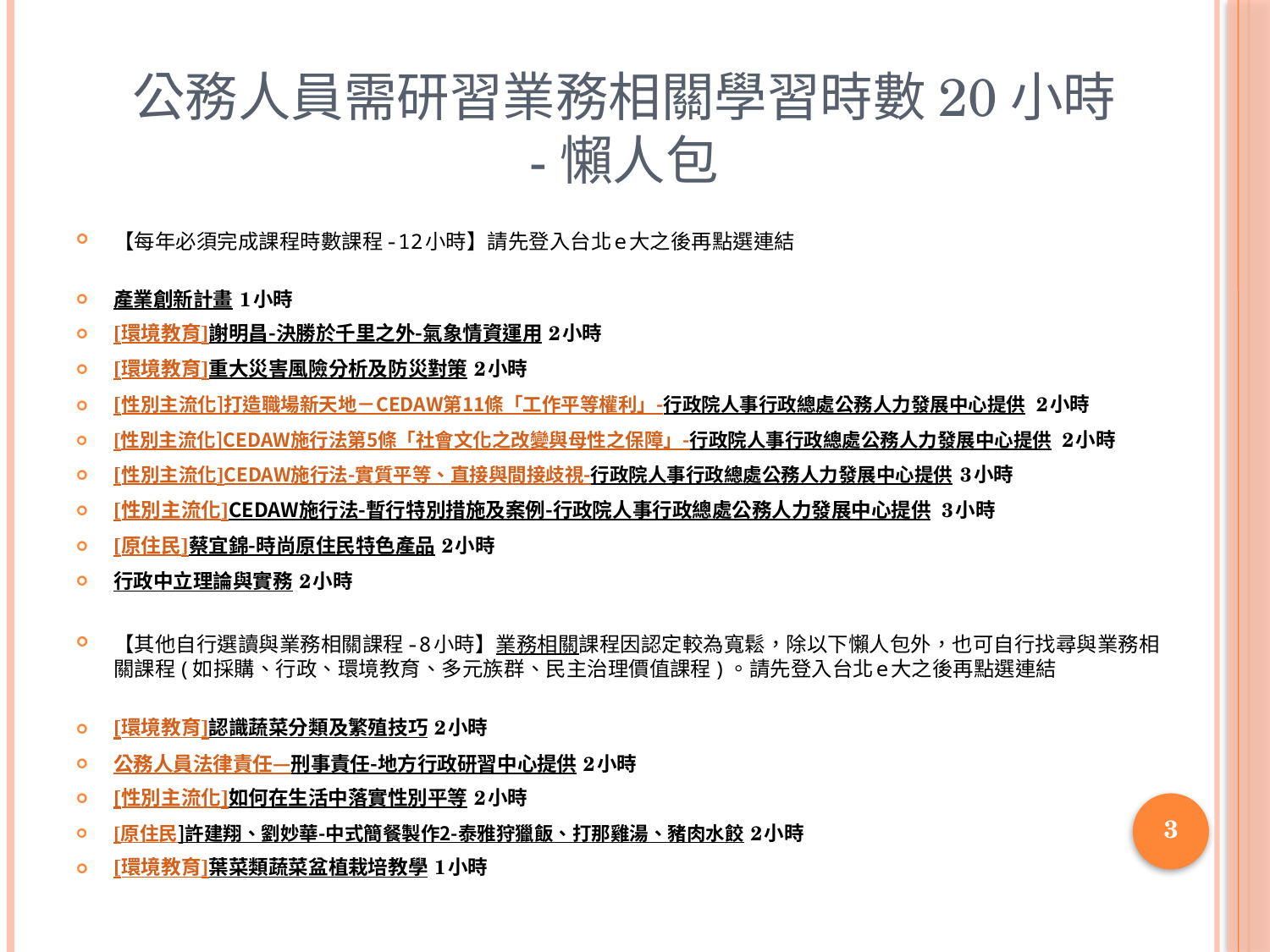

# 公務人員需研習業務相關學習時數20小時 -懶人包
【每年必須完成課程時數課程-12小時】請先登入台北e大之後再點選連結

產業創新計畫 1小時
[環境教育]謝明昌-決勝於千里之外-氣象情資運用 2小時
[環境教育]重大災害風險分析及防災對策 2小時
[性別主流化]打造職場新天地－CEDAW第11條「工作平等權利」-行政院人事行政總處公務人力發展中心提供  2小時
[性別主流化]CEDAW施行法第5條「社會文化之改變與母性之保障」-行政院人事行政總處公務人力發展中心提供  2小時
[性別主流化]CEDAW施行法-實質平等、直接與間接歧視-行政院人事行政總處公務人力發展中心提供   3小時
[性別主流化]CEDAW施行法-暫行特別措施及案例-行政院人事行政總處公務人力發展中心提供  3小時
[原住民]蔡宜錦-時尚原住民特色產品 2小時
行政中立理論與實務 2小時

【其他自行選讀與業務相關課程-8小時】業務相關課程因認定較為寬鬆，除以下懶人包外，也可自行找尋與業務相關課程(如採購、行政、環境教育、多元族群、民主治理價值課程)。請先登入台北e大之後再點選連結

[環境教育]認識蔬菜分類及繁殖技巧 2小時
公務人員法律責任—刑事責任-地方行政研習中心提供 2小時
[性別主流化]如何在生活中落實性別平等 2小時
[原住民]許建翔、劉妙華-中式簡餐製作2-泰雅狩獵飯、打那雞湯、豬肉水餃 2小時
[環境教育]葉菜類蔬菜盆植栽培教學 1小時

3